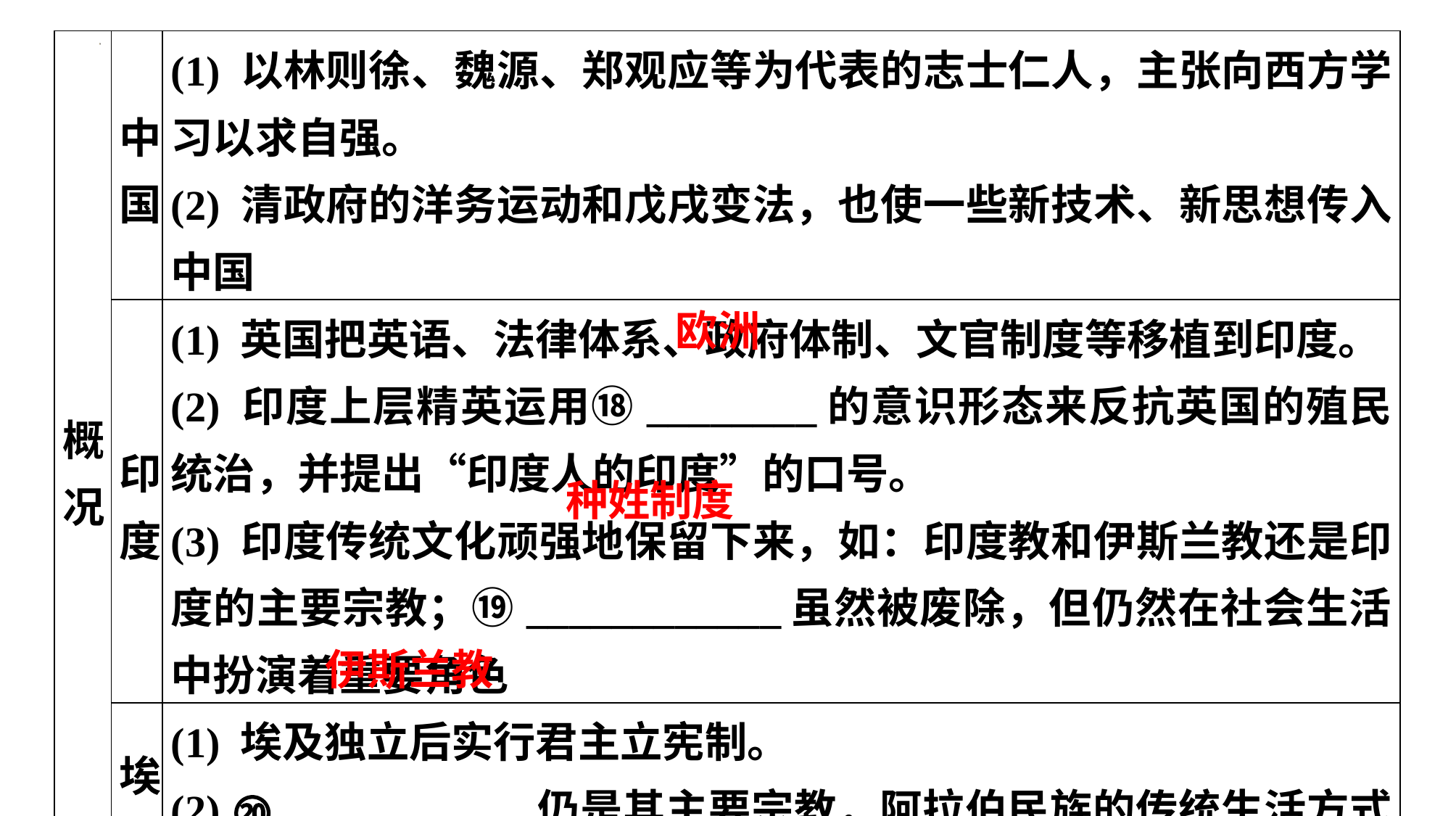

| 概况 | 中国 | (1) 以林则徐、魏源、郑观应等为代表的志士仁人，主张向西方学习以求自强。 (2) 清政府的洋务运动和戊戌变法，也使一些新技术、新思想传入中国 |
| --- | --- | --- |
|  | 印度 | (1) 英国把英语、法律体系、政府体制、文官制度等移植到印度。 (2) 印度上层精英运用⑱\_\_\_\_\_\_\_\_的意识形态来反抗英国的殖民统治，并提出“印度人的印度”的口号。 (3) 印度传统文化顽强地保留下来，如：印度教和伊斯兰教还是印度的主要宗教；⑲\_\_\_\_\_\_\_\_\_\_\_\_虽然被废除，但仍然在社会生活中扮演着重要角色 |
|  | 埃及 | (1) 埃及独立后实行君主立宪制。 (2) ⑳\_\_\_\_\_\_\_\_\_\_\_\_仍是其主要宗教，阿拉伯民族的传统生活方式也得以保留 |
欧洲
种姓制度
伊斯兰教